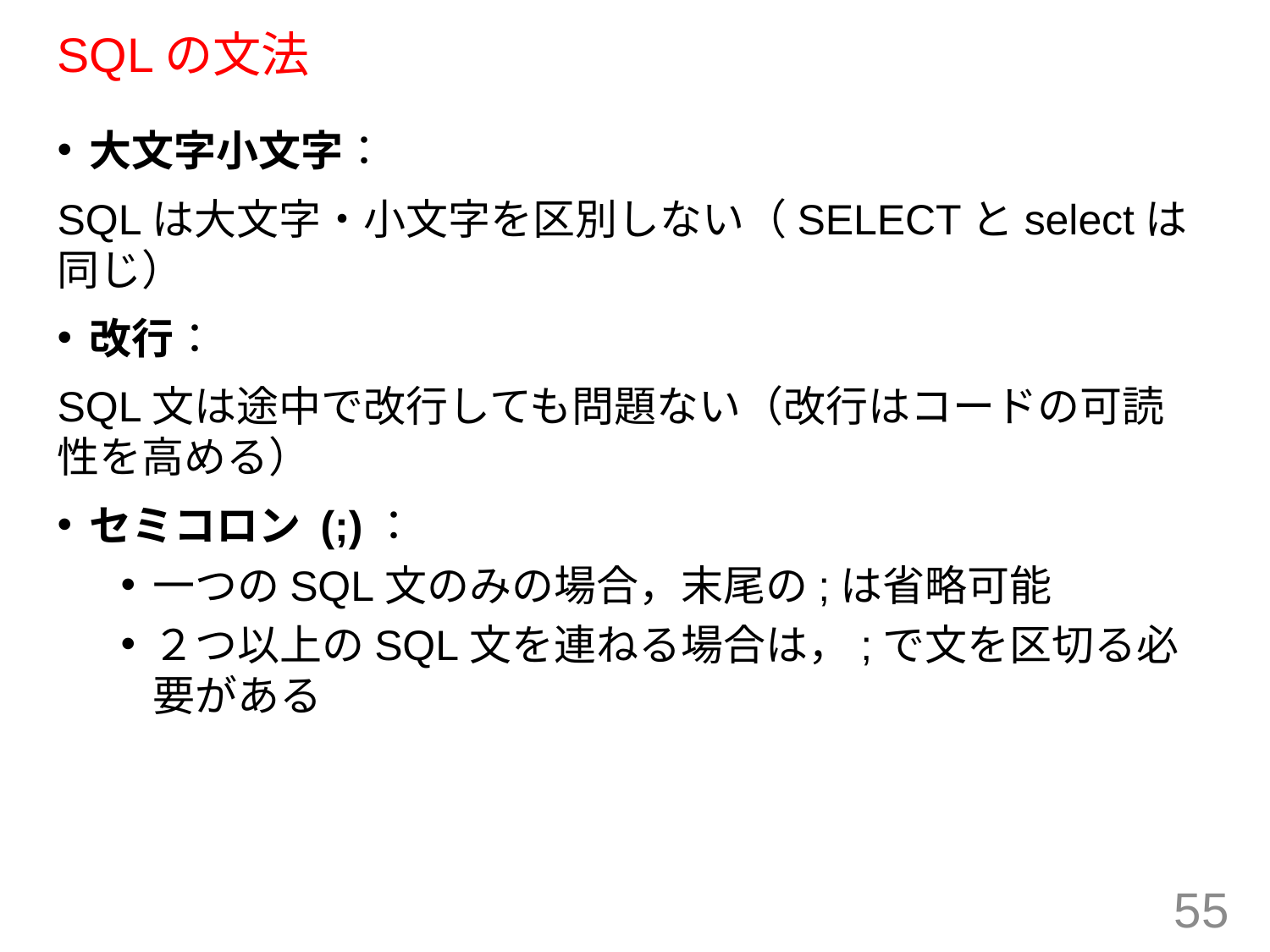

# SQLの文法
大文字小文字：
SQLは大文字・小文字を区別しない（SELECTとselectは同じ）
改行：
SQL文は途中で改行しても問題ない（改行はコードの可読性を高める）
セミコロン (;)：
一つのSQL文のみの場合，末尾の;は省略可能
２つ以上のSQL文を連ねる場合は，;で文を区切る必要がある
55